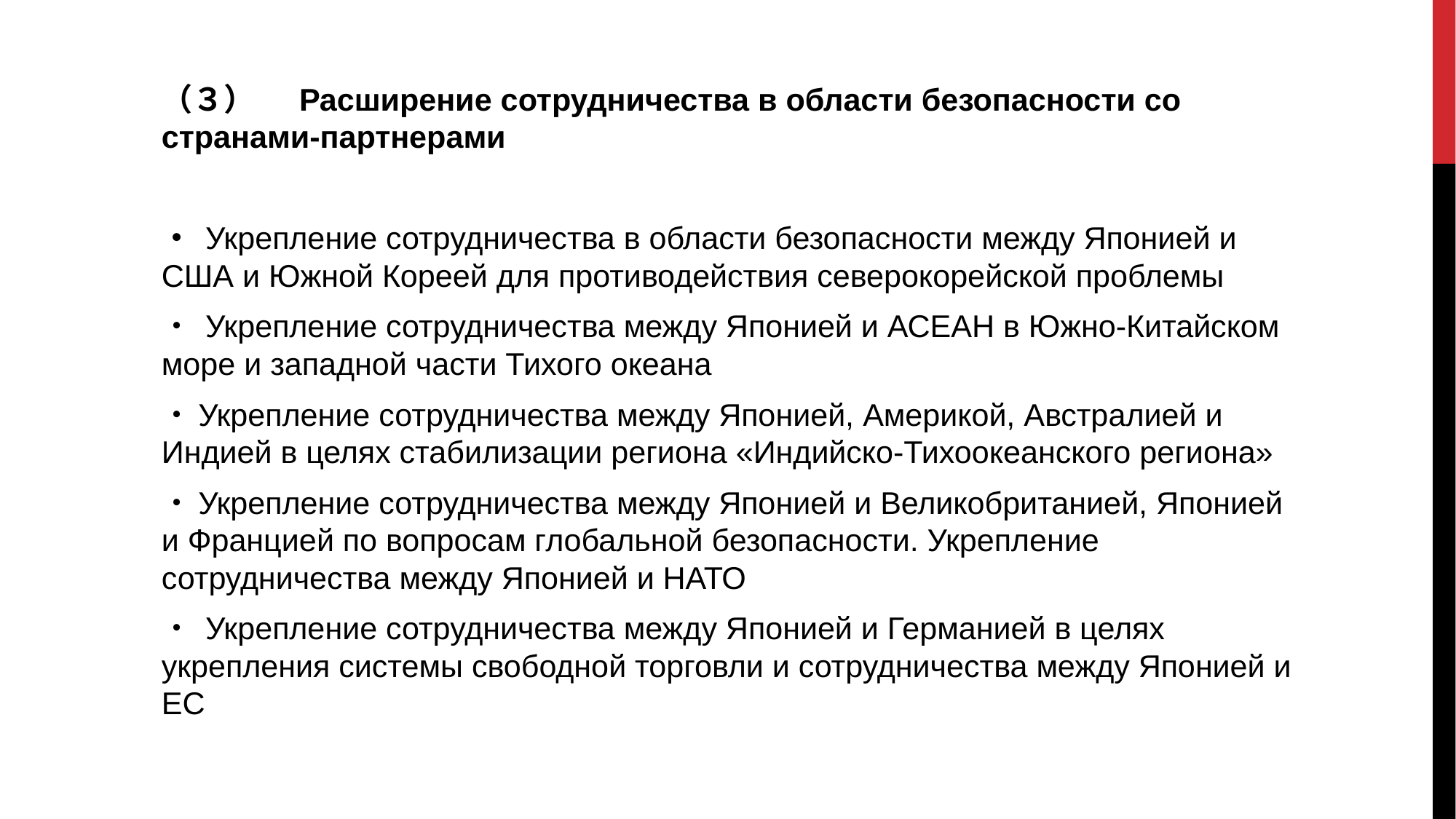

（３）　 Расширение сотрудничества в области безопасности со странами-партнерами

・ Укрепление сотрудничества в области безопасности между Японией и США и Южной Кореей для противодействия северокорейской проблемы
・ Укрепление сотрудничества между Японией и АСЕАН в Южно-Китайском море и западной части Тихого океана
・Укрепление сотрудничества между Японией, Америкой, Австралией и Индией в целях стабилизации региона «Индийско-Тихоокеанского региона»
・Укрепление сотрудничества между Японией и Великобританией, Японией и Францией по вопросам глобальной безопасности. Укрепление сотрудничества между Японией и НАТО
・ Укрепление сотрудничества между Японией и Германией в целях укрепления системы свободной торговли и сотрудничества между Японией и ЕС